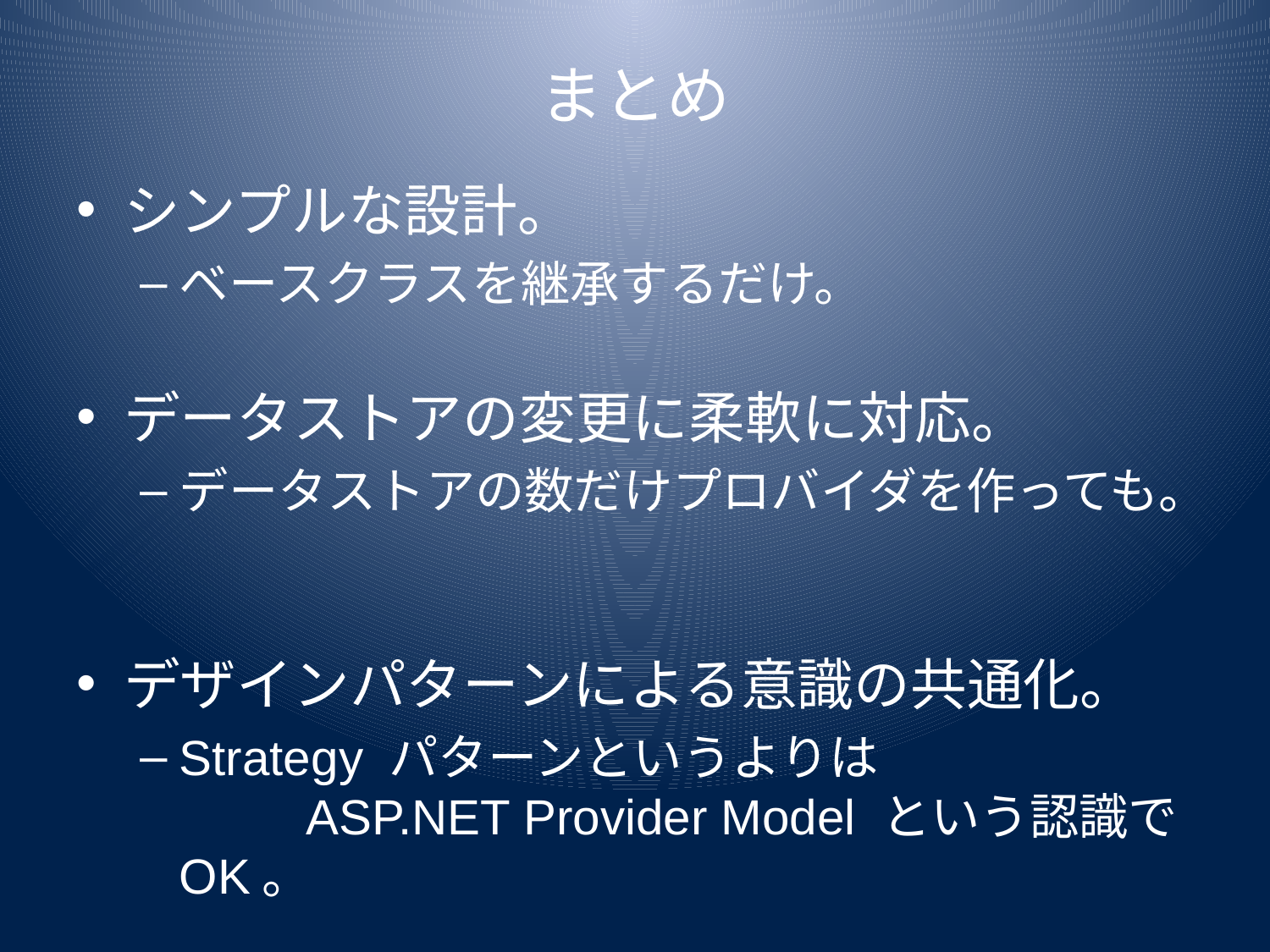

# まとめ
シンプルな設計。
ベースクラスを継承するだけ。
データストアの変更に柔軟に対応。
データストアの数だけプロバイダを作っても。
デザインパターンによる意識の共通化。
Strategy パターンというよりは
	ASP.NET Provider Model という認識でOK。